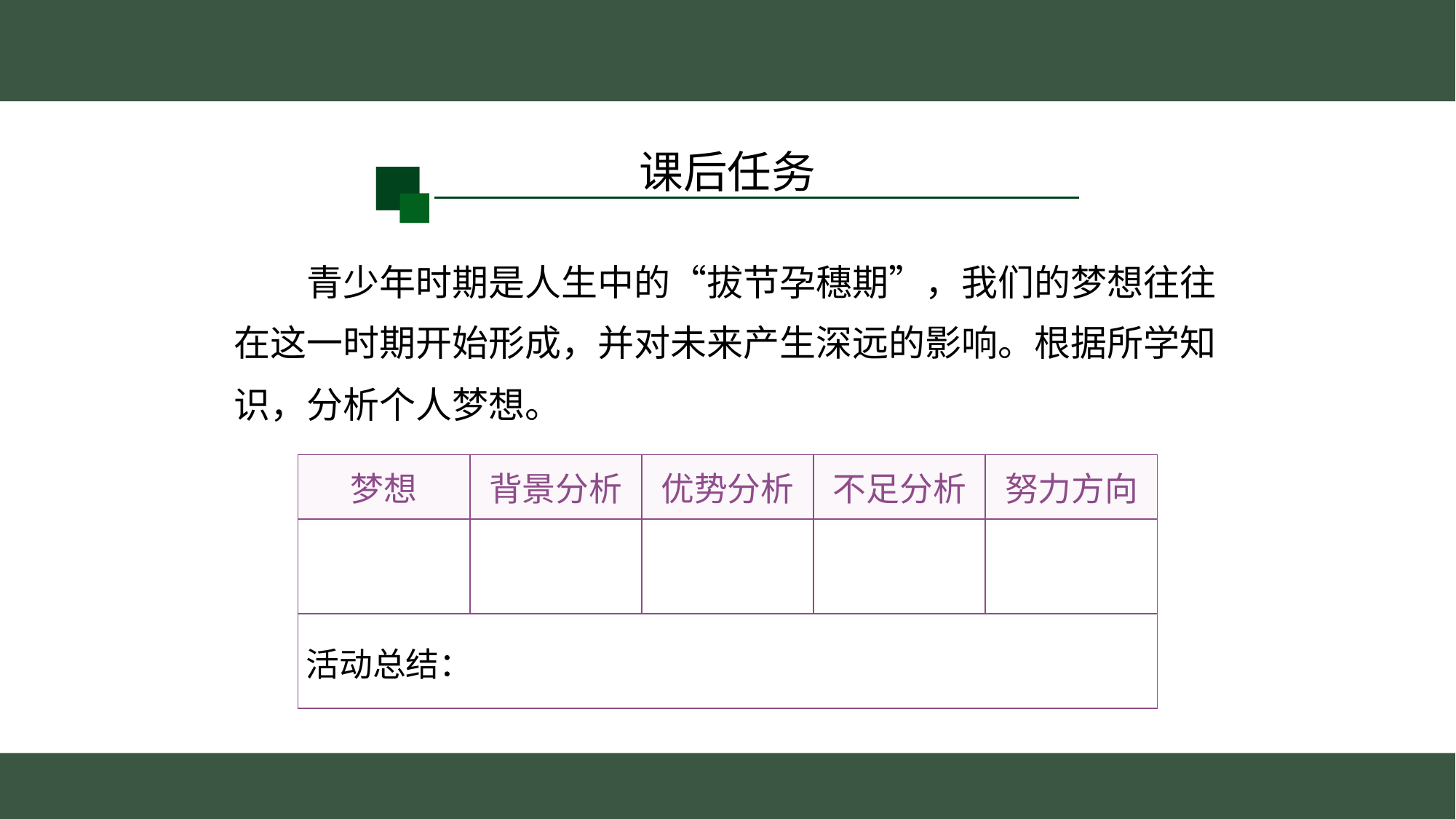

课后任务
　　青少年时期是人生中的“拔节孕穗期”，我们的梦想往往
在这一时期开始形成，并对未来产生深远的影响。根据所学知
识，分析个人梦想。
| 梦想 | 背景分析 | 优势分析 | 不足分析 | 努力方向 |
| --- | --- | --- | --- | --- |
|  |  |  |  |  |
| 活动总结： |  |  |  |  |